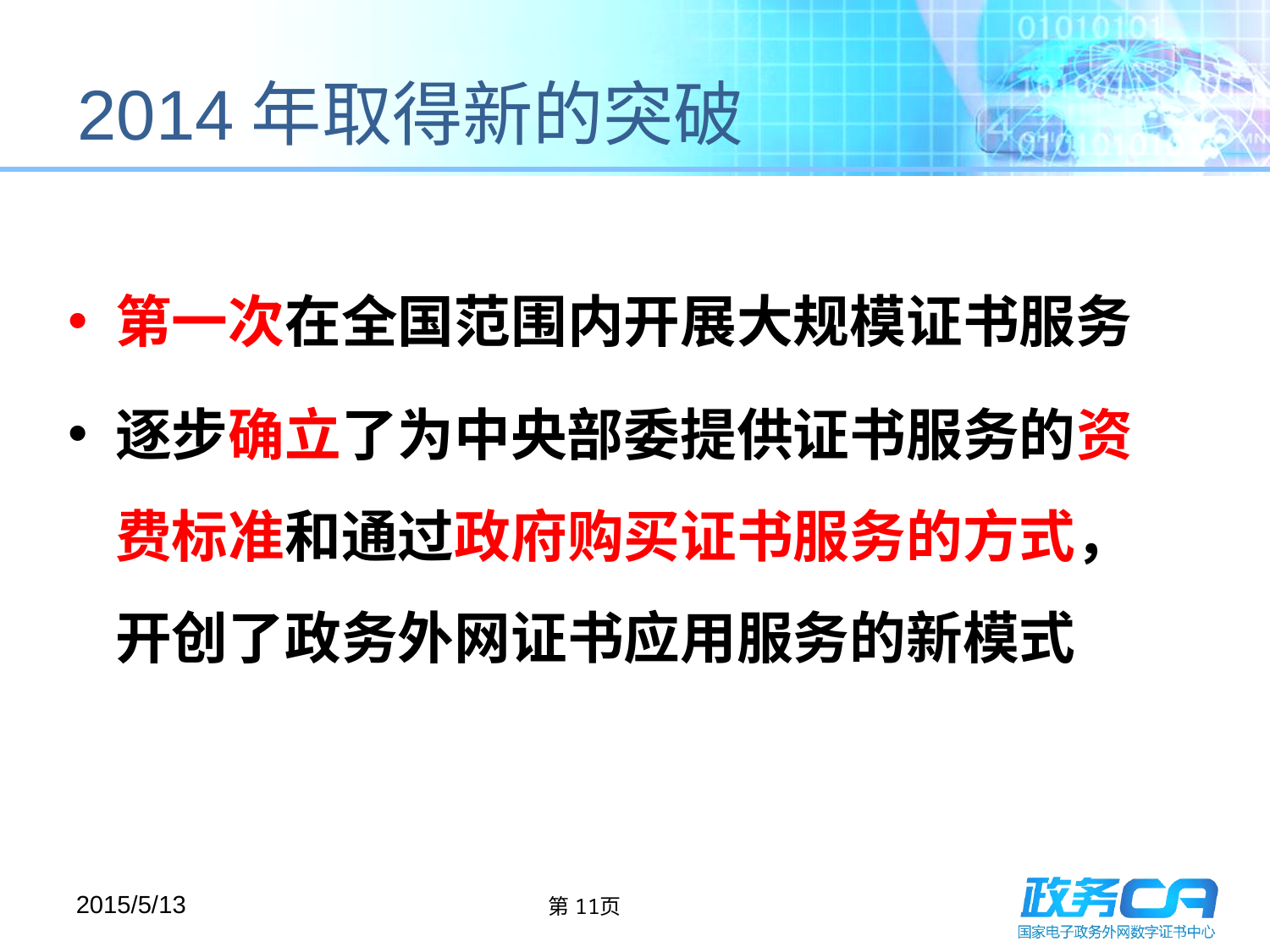

# 2014年取得新的突破
第一次在全国范围内开展大规模证书服务
逐步确立了为中央部委提供证书服务的资费标准和通过政府购买证书服务的方式，开创了政务外网证书应用服务的新模式
2015/5/13
第11页